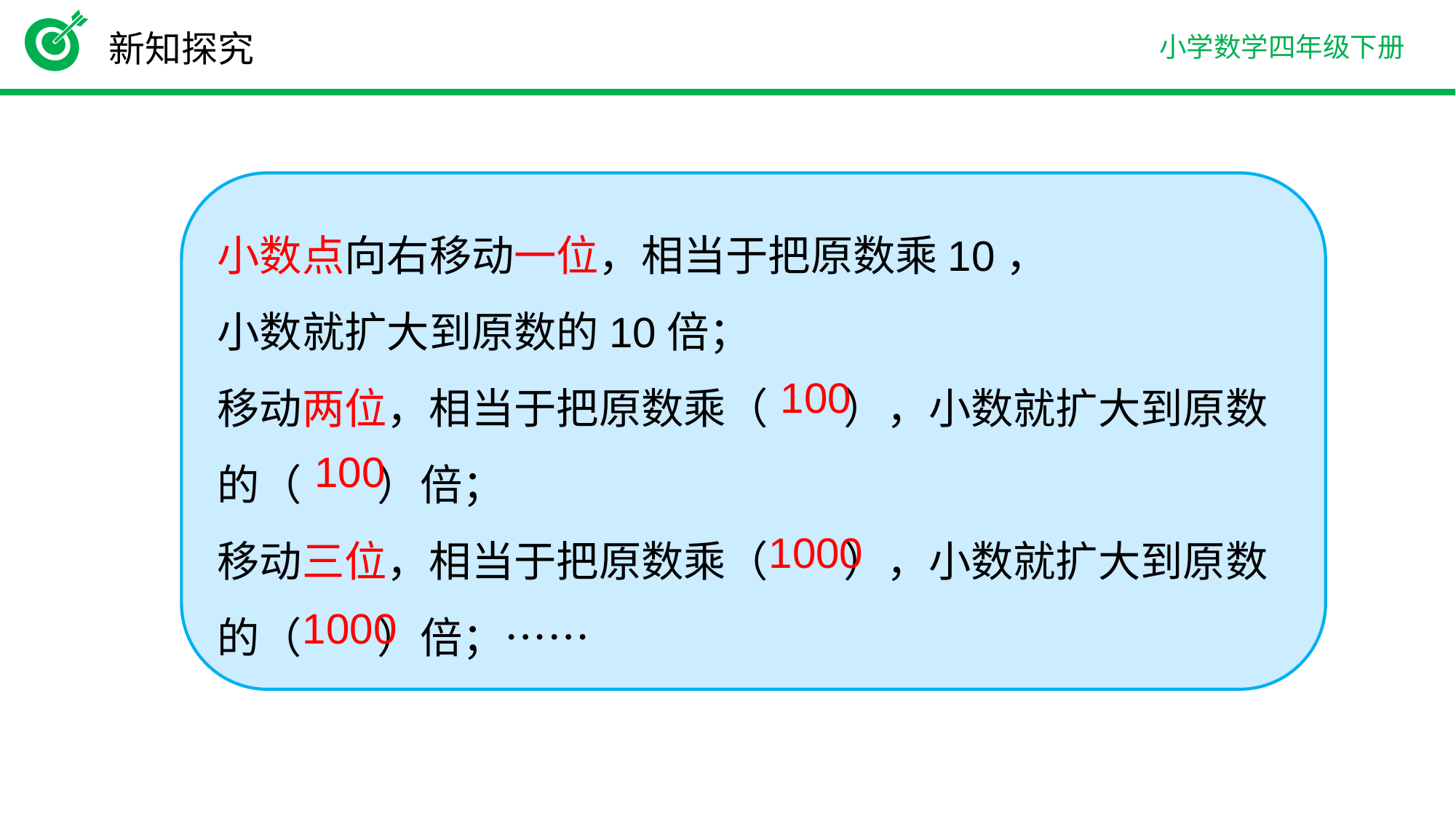

新知探究
小数点向右移动一位，相当于把原数乘10，
小数就扩大到原数的10倍；
移动两位，相当于把原数乘（        ），小数就扩大到原数的（        ）倍；
移动三位，相当于把原数乘（        ），小数就扩大到原数的（        ）倍；……
100
100
1000
1000